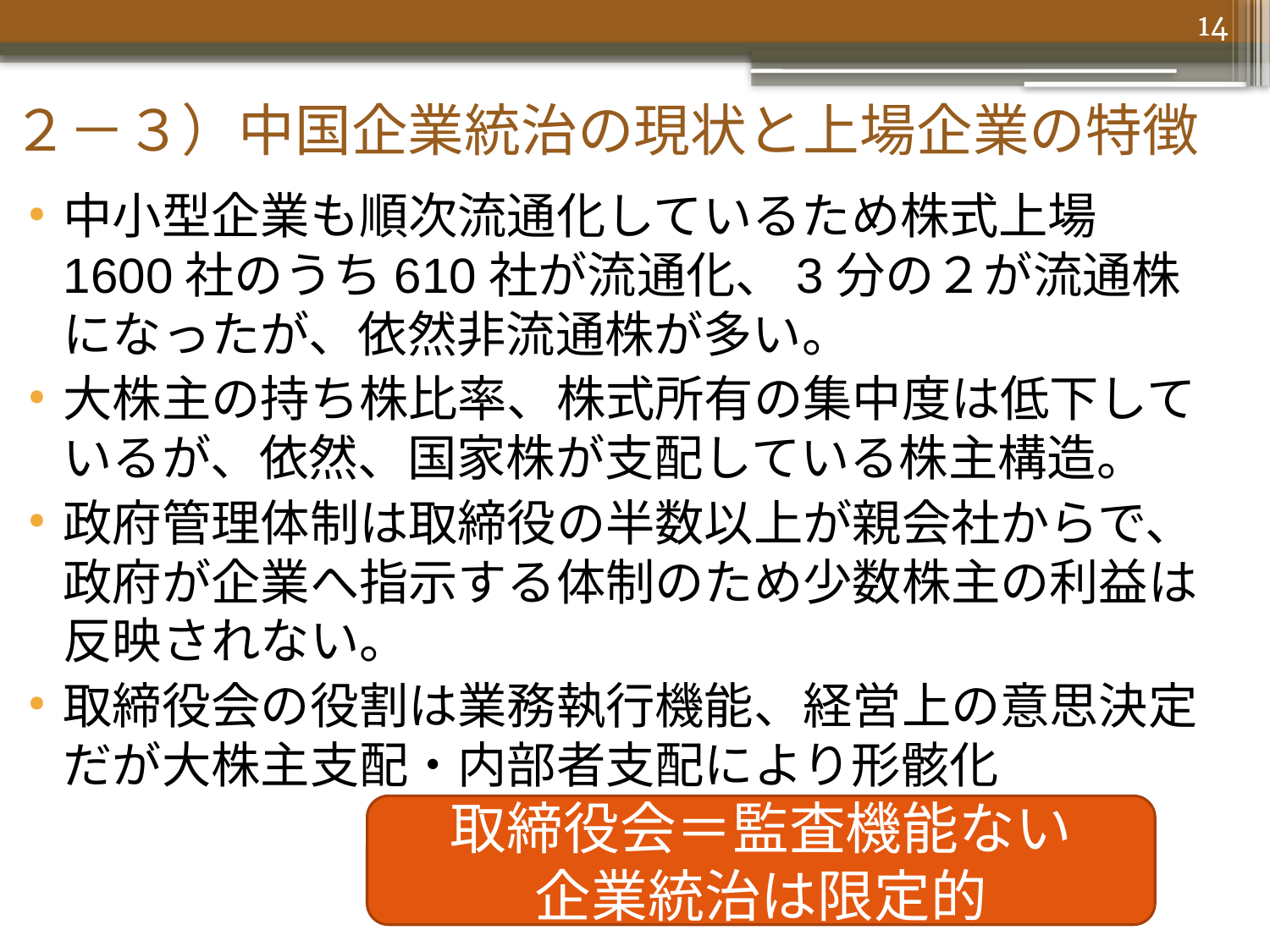

# ２－３）中国企業統治の現状と上場企業の特徴
14
中小型企業も順次流通化しているため株式上場1600社のうち610社が流通化、3分の２が流通株になったが、依然非流通株が多い。
大株主の持ち株比率、株式所有の集中度は低下しているが、依然、国家株が支配している株主構造。
政府管理体制は取締役の半数以上が親会社からで、政府が企業へ指示する体制のため少数株主の利益は反映されない。
取締役会の役割は業務執行機能、経営上の意思決定だが大株主支配・内部者支配により形骸化

取締役会＝監査機能ない
企業統治は限定的